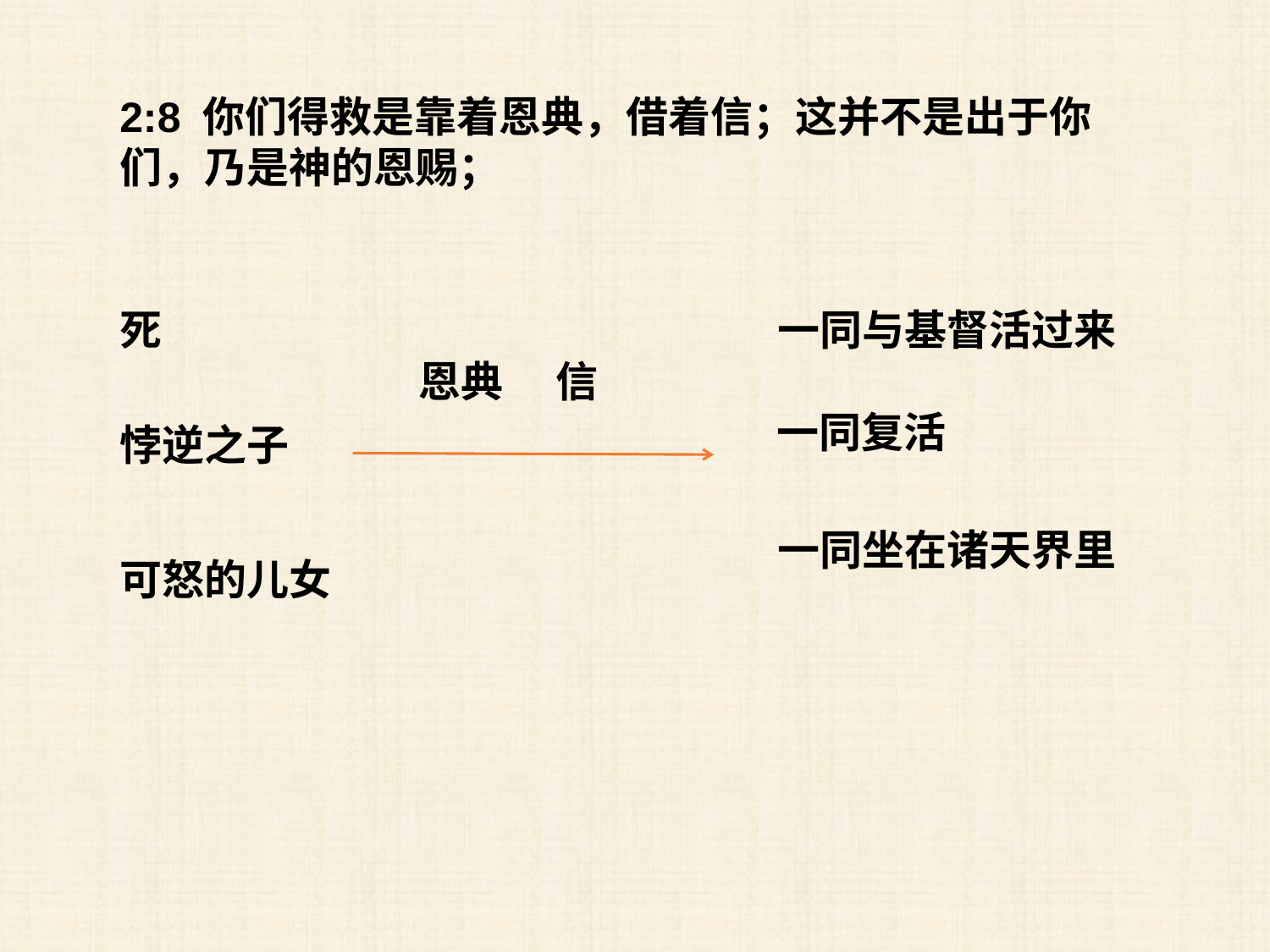

2:8 你们得救是靠着恩典，借着信；这并不是出于你们，乃是神的恩赐；
死
一同与基督活过来
恩典
信
一同复活
悖逆之子
一同坐在诸天界里
可怒的儿女